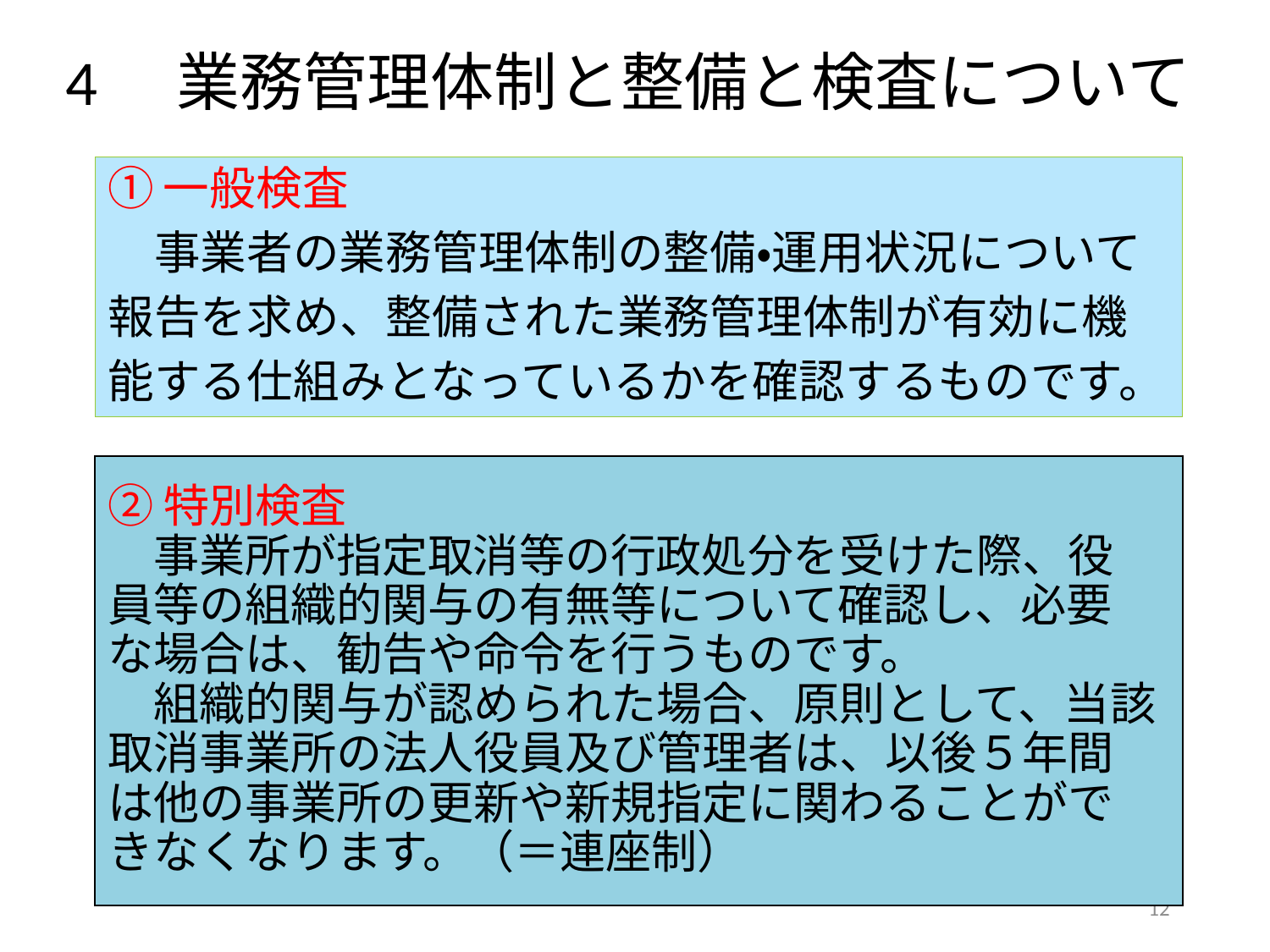

# 4　業務管理体制と整備と検査について
①一般検査
　事業者の業務管理体制の整備・運用状況について
報告を求め、整備された業務管理体制が有効に機
能する仕組みとなっているかを確認するものです。
②特別検査
　事業所が指定取消等の行政処分を受けた際、役
員等の組織的関与の有無等について確認し、必要
な場合は、勧告や命令を行うものです。
　組織的関与が認められた場合、原則として、当該
取消事業所の法人役員及び管理者は、以後５年間
は他の事業所の更新や新規指定に関わることがで
きなくなります。（＝連座制）
12